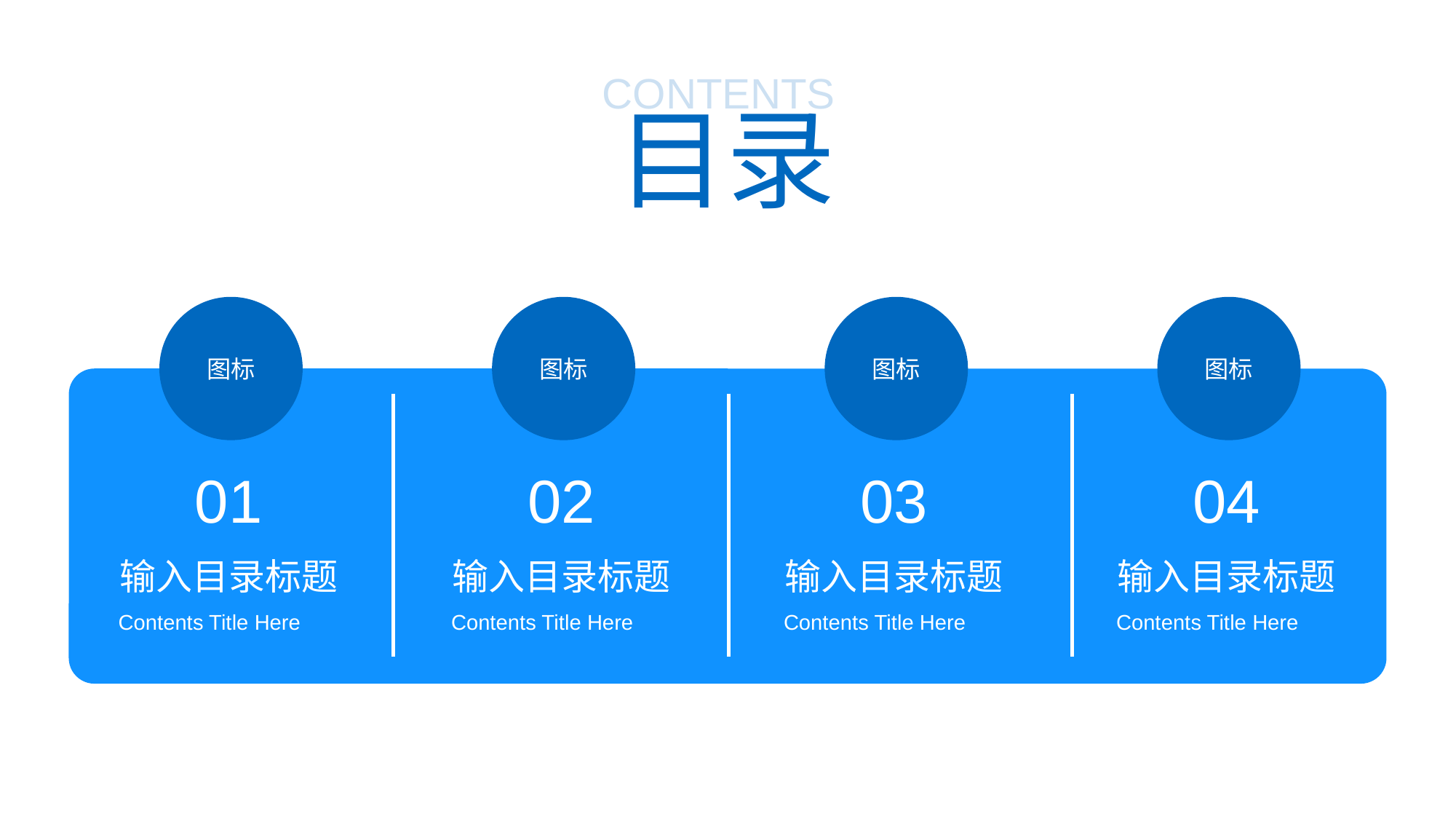

CONTENTS
目录
图标
01
输入目录标题
Contents Title Here
图标
02
输入目录标题
Contents Title Here
图标
03
输入目录标题
Contents Title Here
图标
04
输入目录标题
Contents Title Here